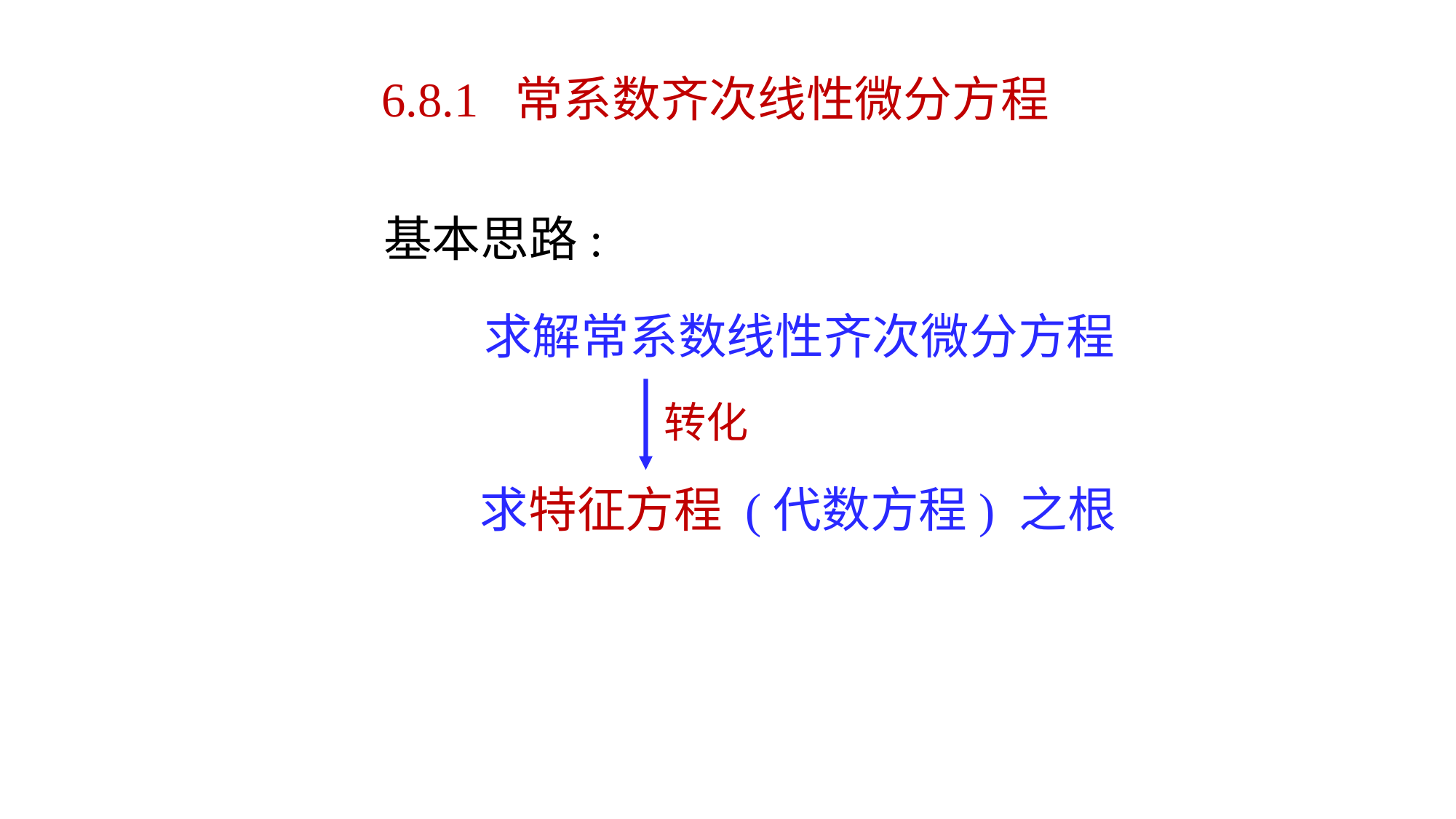

6.8.1  常系数齐次线性微分方程
基本思路:
求解常系数线性齐次微分方程

转化
求特征方程 (代数方程) 之根